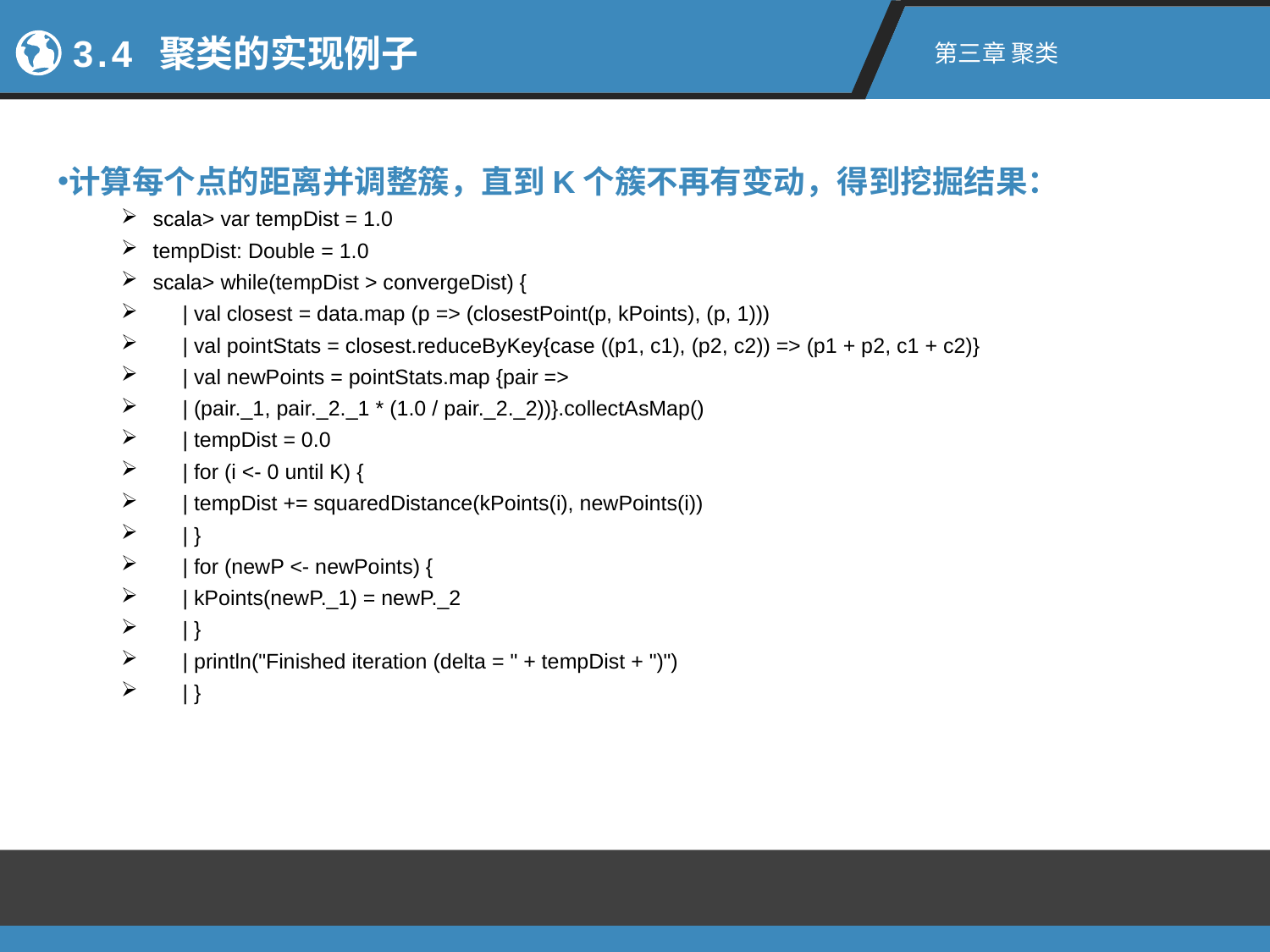

3.4 聚类的实现例子

第三章 聚类
计算每个点的距离并调整簇，直到K个簇不再有变动，得到挖掘结果：
scala> var tempDist = 1.0
tempDist: Double = 1.0
scala> while(tempDist > convergeDist) {
     | val closest = data.map (p => (closestPoint(p, kPoints), (p, 1)))
     | val pointStats = closest.reduceByKey{case ((p1, c1), (p2, c2)) => (p1 + p2, c1 + c2)}
     | val newPoints = pointStats.map {pair =>
     | (pair._1, pair._2._1 * (1.0 / pair._2._2))}.collectAsMap()
     | tempDist = 0.0
     | for (i <- 0 until K) {
     | tempDist += squaredDistance(kPoints(i), newPoints(i))
     | }
     | for (newP <- newPoints) {
     | kPoints(newP._1) = newP._2
     | }
     | println("Finished iteration (delta = " + tempDist + ")")
     | }